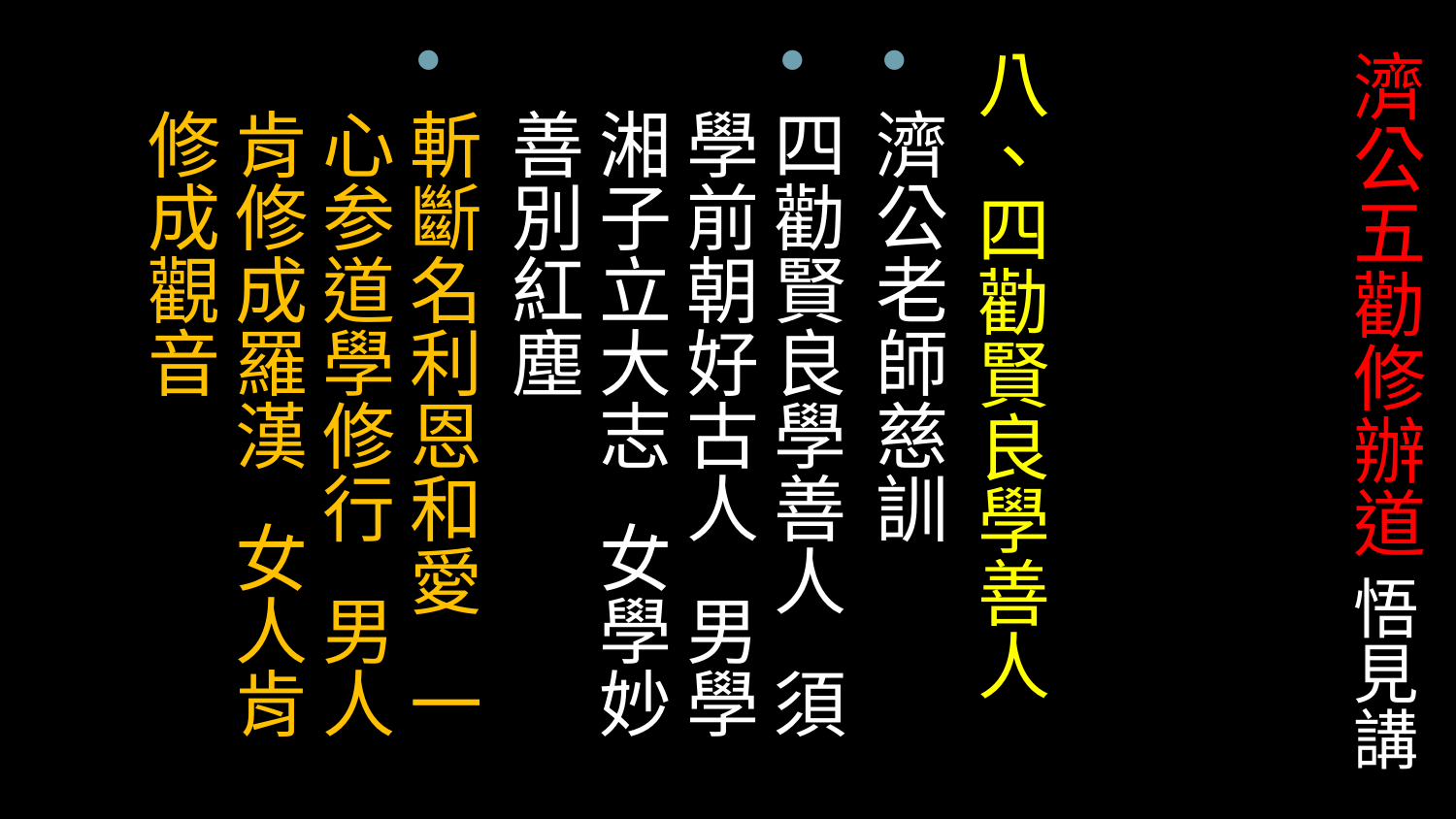

八、四勸賢良學善人
濟公老師慈訓
四勸賢良學善人   須學前朝好古人   男學湘子立大志   女學妙善別紅塵
斬斷名利恩和愛   一心参道學修行   男人肯修成羅漢   女人肯修成觀音

# 濟公五勸修辦道 悟見講